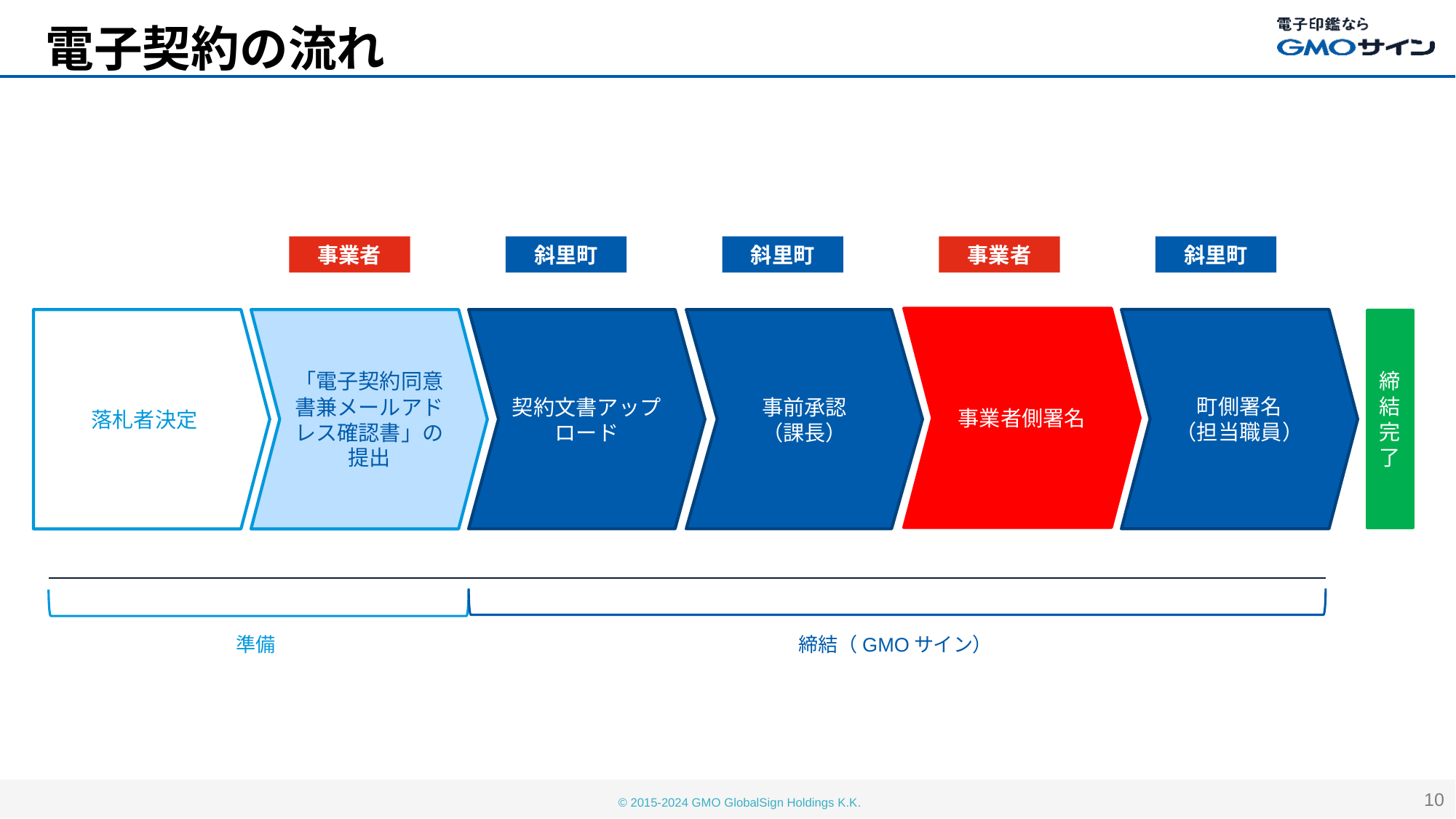

# 電子契約の流れ

事業者
斜里町
斜里町
事業者
斜里町
事業者側署名
町側署名
（担当職員）
事前承認
（課長）
契約文書アップロード
「電子契約同意書兼メールアドレス確認書」の
提出
落札者決定
締結完了

準備
締結（GMOサイン）
10